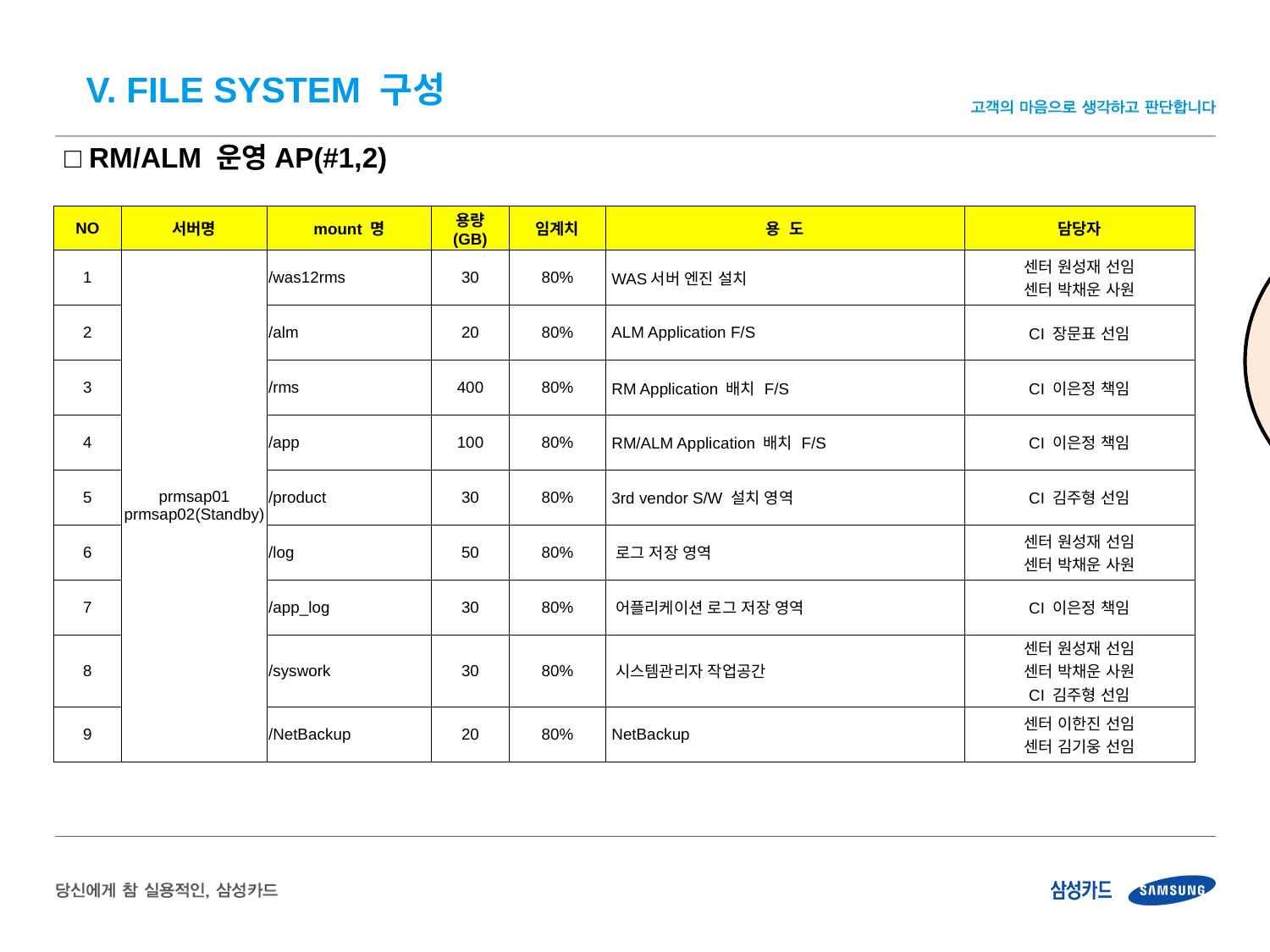

V. File System 구성
□ RM/ALM 운영AP(#1,2)
| NO | 서버명 | mount 명 | 용량 (GB) | 임계치 | 용 도 | 담당자 |
| --- | --- | --- | --- | --- | --- | --- |
| 1 | prmsap01 prmsap02(Standby) | /was12rms | 30 | 80% | WAS서버 엔진 설치 | 센터 원성재 선임 센터 박채운 사원 |
| 2 |  | /alm | 20 | 80% | ALM Application F/S | CI 장문표 선임 |
| 3 |  | /rms | 400 | 80% | RM Application 배치 F/S | CI 이은정 책임 |
| 4 |  | /app | 100 | 80% | RM/ALM Application 배치 F/S | CI 이은정 책임 |
| 5 |  | /product | 30 | 80% | 3rd vendor S/W 설치 영역 | CI 김주형 선임 |
| 6 |  | /log | 50 | 80% | 로그 저장 영역 | 센터 원성재 선임 센터 박채운 사원 |
| 7 |  | /app\_log | 30 | 80% | 어플리케이션 로그 저장 영역 | CI 이은정 책임 |
| 8 |  | /syswork | 30 | 80% | 시스템관리자 작업공간 | 센터 원성재 선임 센터 박채운 사원 CI 김주형 선임 |
| 9 |  | /NetBackup | 20 | 80% | NetBackup | 센터 이한진 선임 센터 김기웅 선임 |
영실 작성